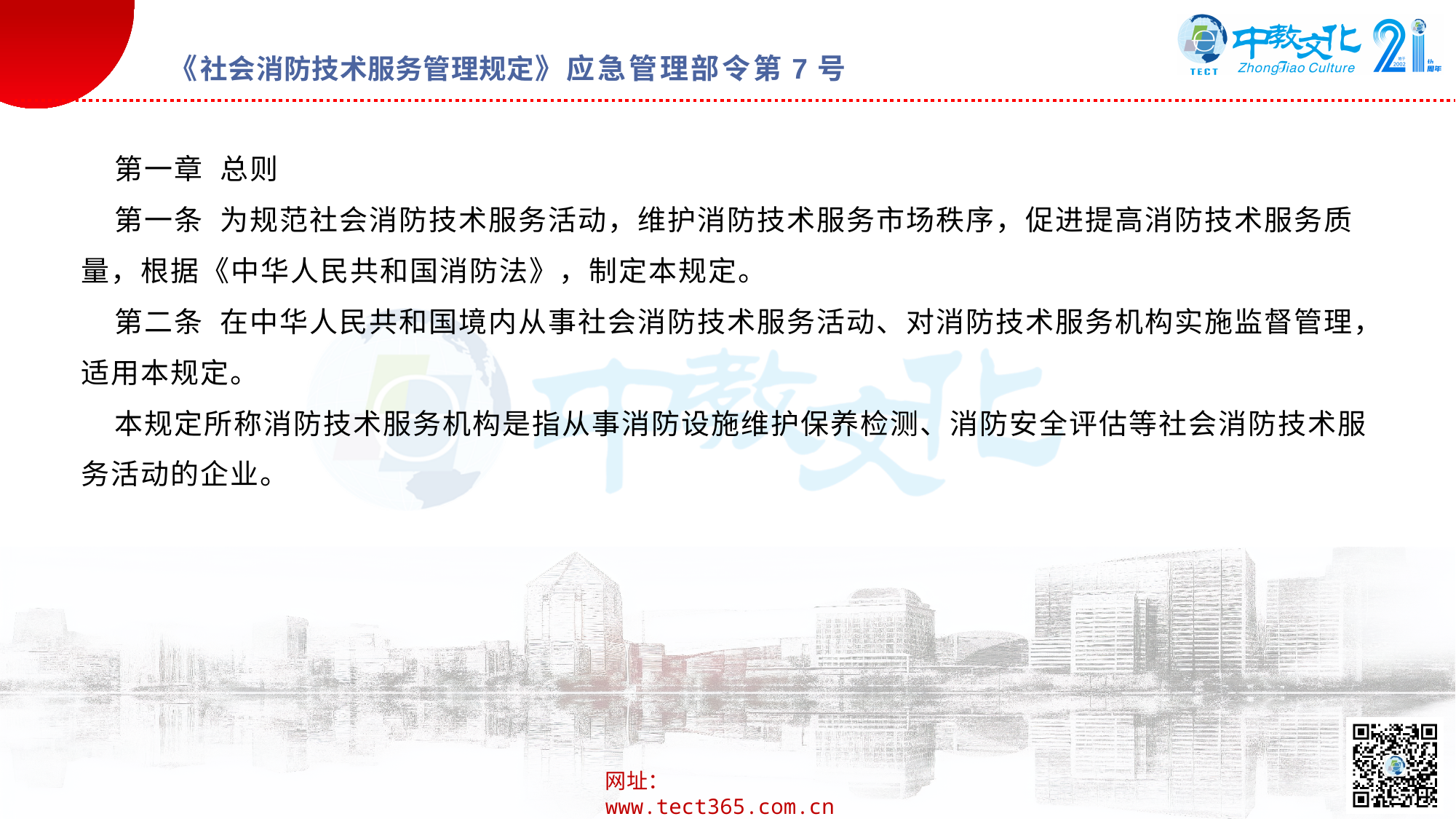

# 《社会消防技术服务管理规定》应急管理部令第7号
第一章  总则
第一条  为规范社会消防技术服务活动，维护消防技术服务市场秩序，促进提高消防技术服务质量，根据《中华人民共和国消防法》，制定本规定。
第二条  在中华人民共和国境内从事社会消防技术服务活动、对消防技术服务机构实施监督管理，适用本规定。
本规定所称消防技术服务机构是指从事消防设施维护保养检测、消防安全评估等社会消防技术服务活动的企业。